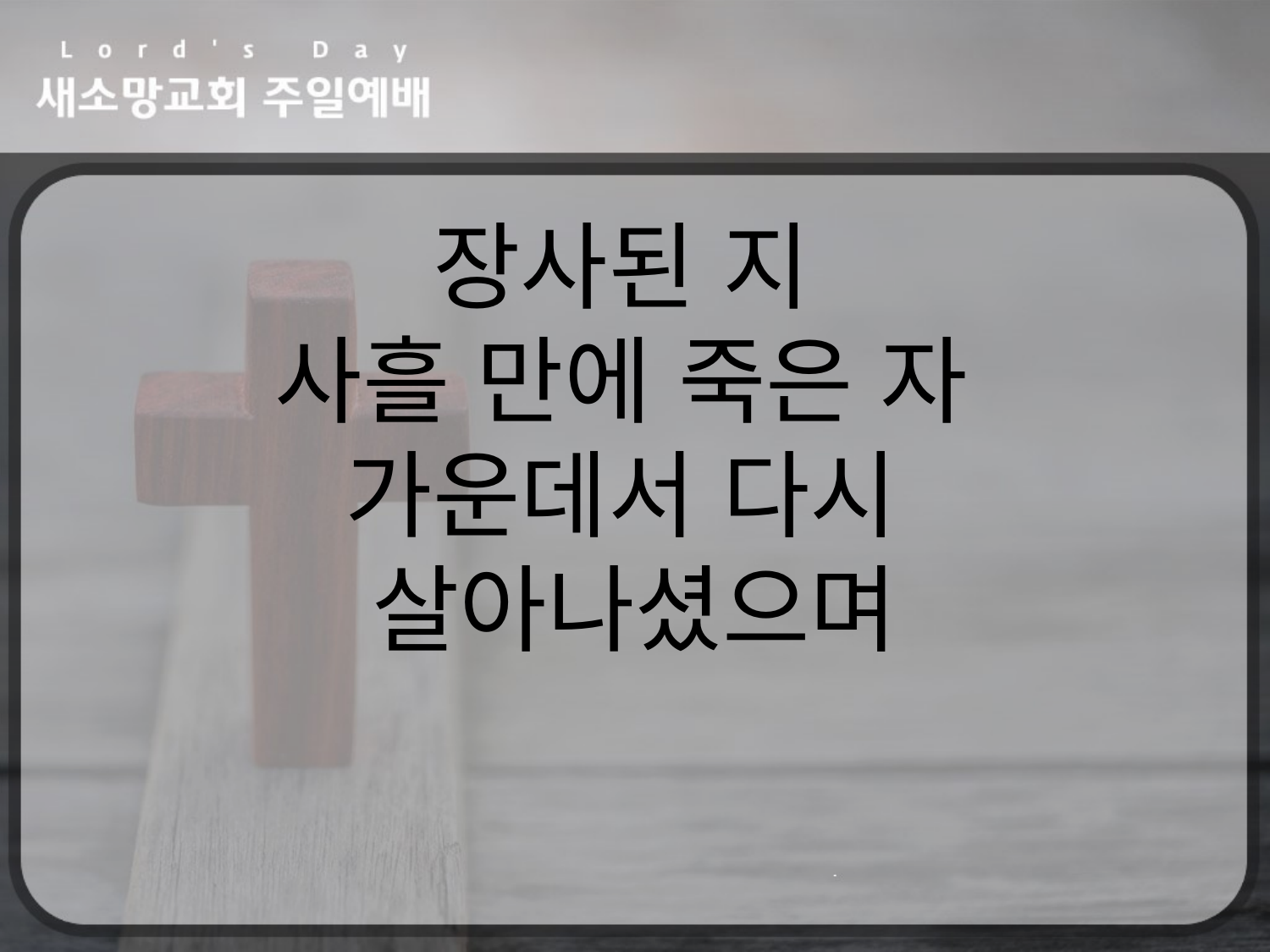

장사된 지
사흘 만에 죽은 자
가운데서 다시
살아나셨으며